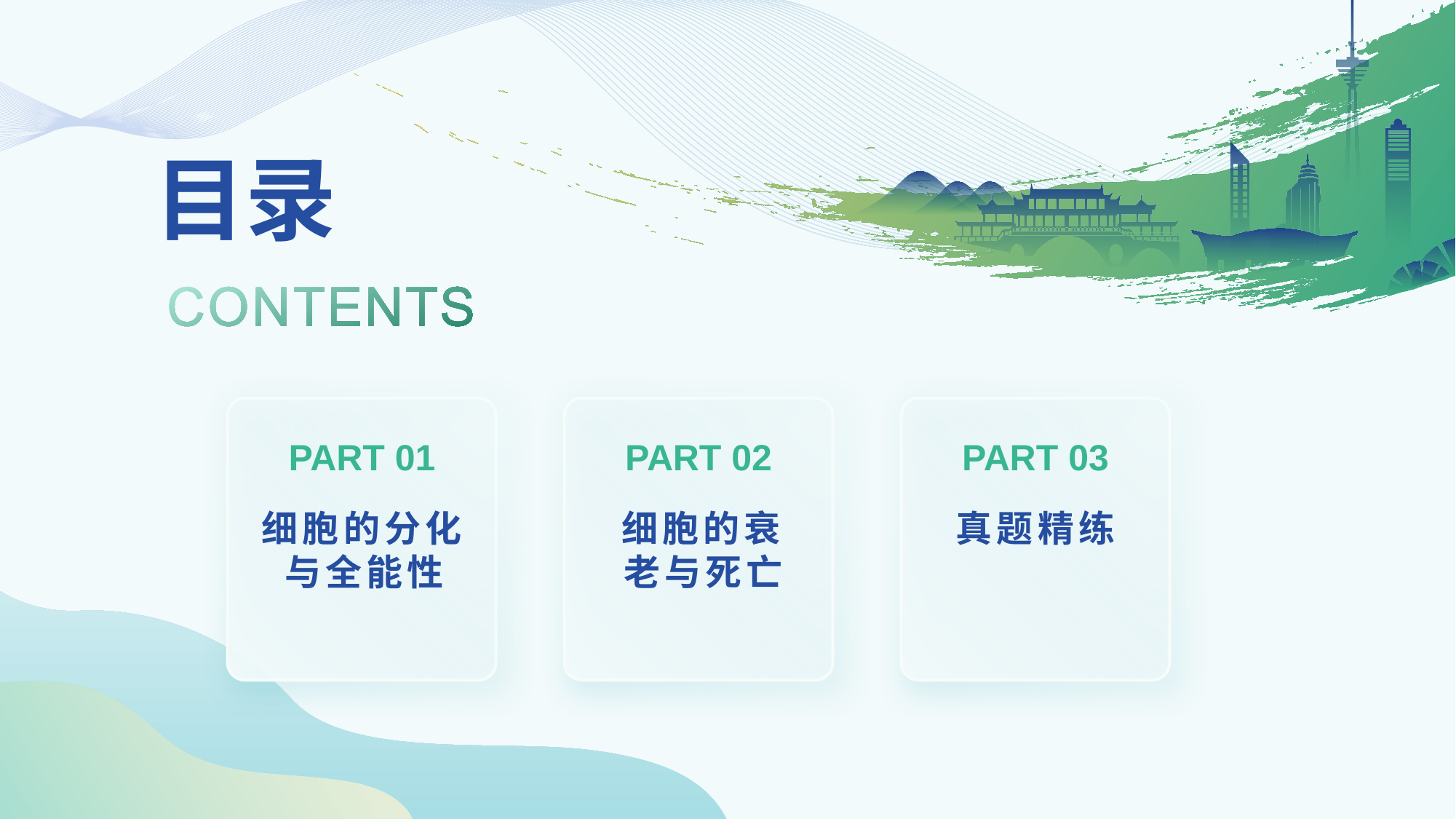

# 目录

PART 02
PART 01
PART 03
细胞的衰老与死亡
真题精练
细胞的分化与全能性